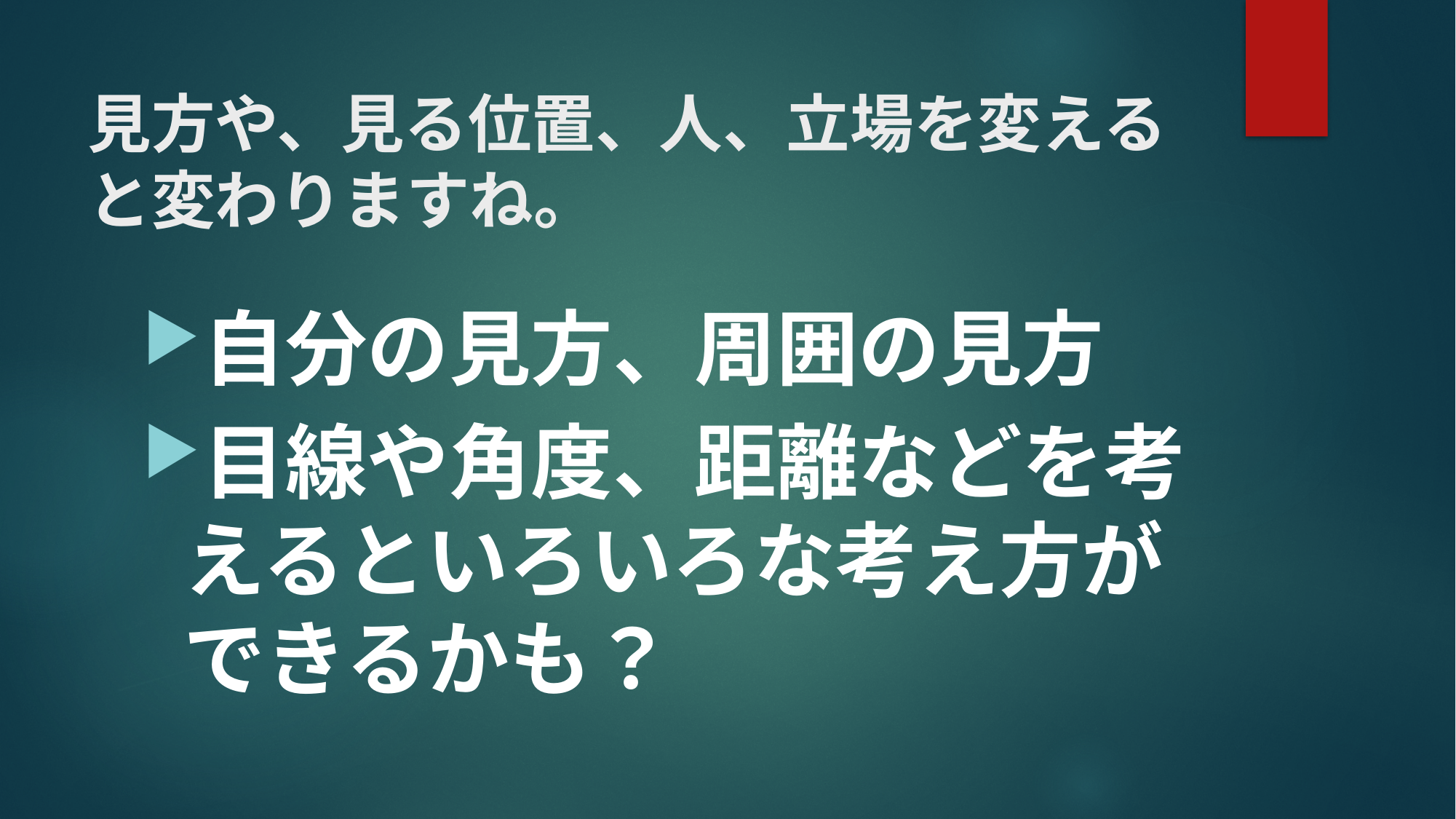

# 見方や、見る位置、人、立場を変えると変わりますね。
自分の見方、周囲の見方
目線や角度、距離などを考えるといろいろな考え方ができるかも？